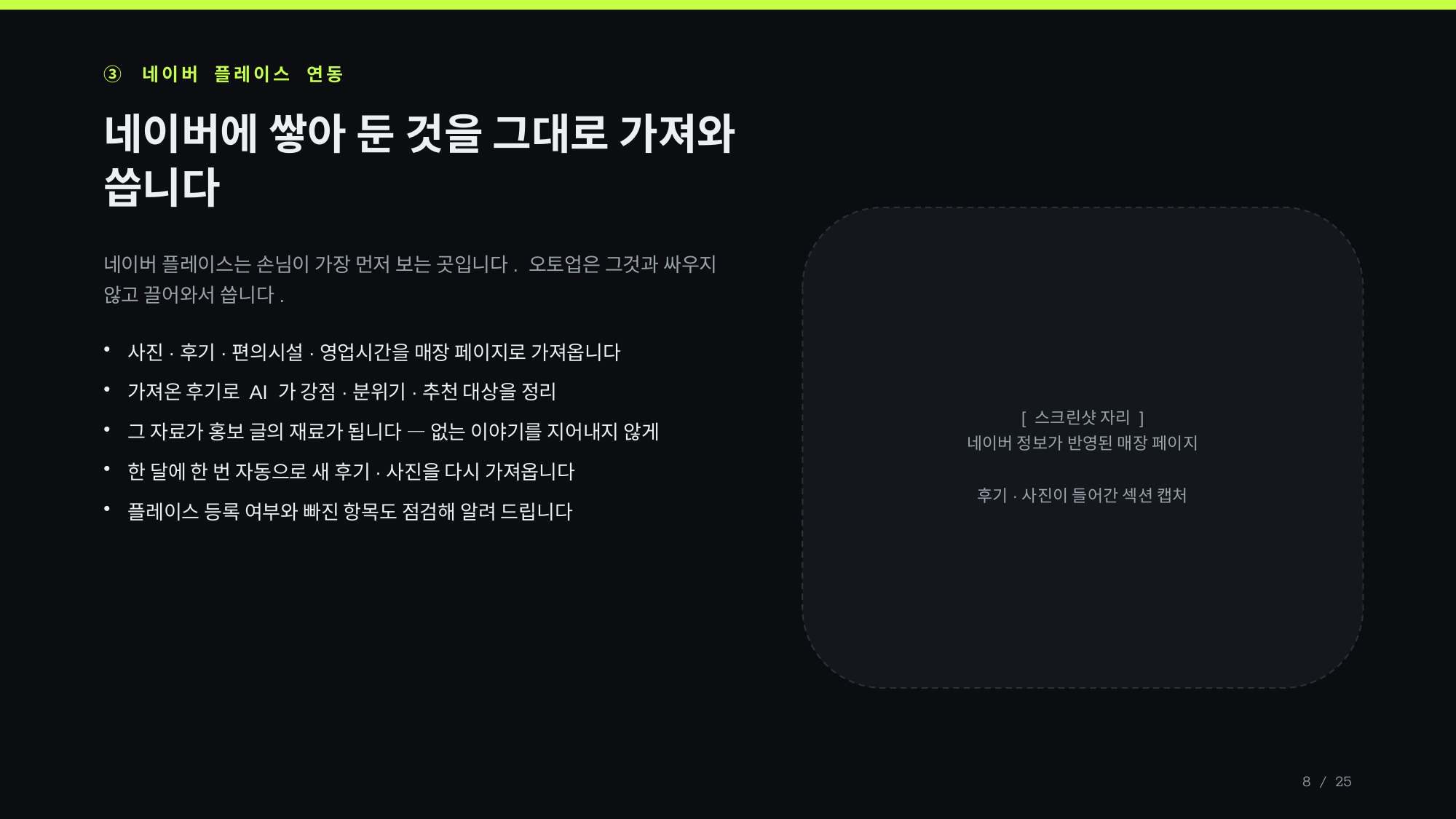

③ 네이버 플레이스 연동
네이버에 쌓아 둔 것을 그대로 가져와 씁니다

네이버 플레이스는 손님이 가장 먼저 보는 곳입니다. 오토업은 그것과 싸우지 않고 끌어와서 씁니다.
사진·후기·편의시설·영업시간을 매장 페이지로 가져옵니다
가져온 후기로 AI 가 강점·분위기·추천 대상을 정리
그 자료가 홍보 글의 재료가 됩니다 — 없는 이야기를 지어내지 않게
한 달에 한 번 자동으로 새 후기·사진을 다시 가져옵니다
플레이스 등록 여부와 빠진 항목도 점검해 알려 드립니다
[ 스크린샷 자리 ]
네이버 정보가 반영된 매장 페이지

후기·사진이 들어간 섹션 캡처
8 / 25